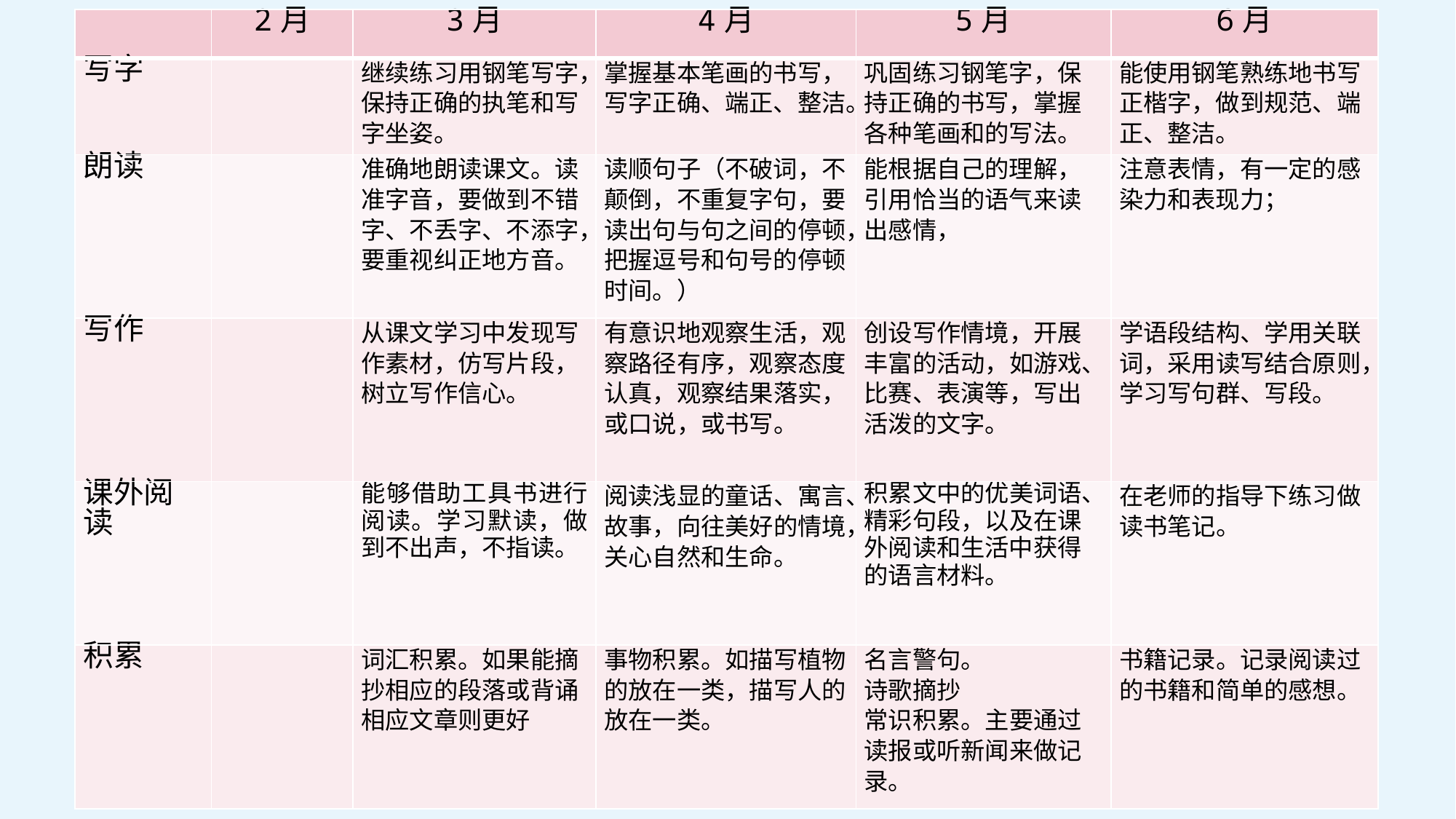

|  | 2月 | 3月 | 4月 | 5月 | 6月 |
| --- | --- | --- | --- | --- | --- |
| 写字 |  | 继续练习用钢笔写字，保持正确的执笔和写字坐姿。 | 掌握基本笔画的书写，写字正确、端正、整洁。 | 巩固练习钢笔字，保持正确的书写，掌握各种笔画和的写法。 | 能使用钢笔熟练地书写正楷字，做到规范、端正、整洁。 |
| 朗读 |  | 准确地朗读课文。读准字音，要做到不错字、不丢字、不添字，要重视纠正地方音。 | 读顺句子（不破词，不颠倒，不重复字句，要读出句与句之间的停顿，把握逗号和句号的停顿时间。） | 能根据自己的理解，引用恰当的语气来读出感情， | 注意表情，有一定的感染力和表现力； |
| 写作 |  | 从课文学习中发现写作素材，仿写片段，树立写作信心。 | 有意识地观察生活，观察路径有序，观察态度认真，观察结果落实，或口说，或书写。 | 创设写作情境，开展丰富的活动，如游戏、比赛、表演等，写出活泼的文字。 | 学语段结构、学用关联词，采用读写结合原则，学习写句群、写段。 |
| 课外阅读 |  | 能够借助工具书进行阅读。学习默读，做到不出声，不指读。 | 阅读浅显的童话、寓言、故事，向往美好的情境，关心自然和生命。 | 积累文中的优美词语、精彩句段，以及在课外阅读和生活中获得的语言材料。 | 在老师的指导下练习做读书笔记。 |
| 积累 |  | 词汇积累。如果能摘抄相应的段落或背诵相应文章则更好 | 事物积累。如描写植物的放在一类，描写人的放在一类。 | 名言警句。 诗歌摘抄 常识积累。主要通过读报或听新闻来做记录。 | 书籍记录。记录阅读过的书籍和简单的感想。 |